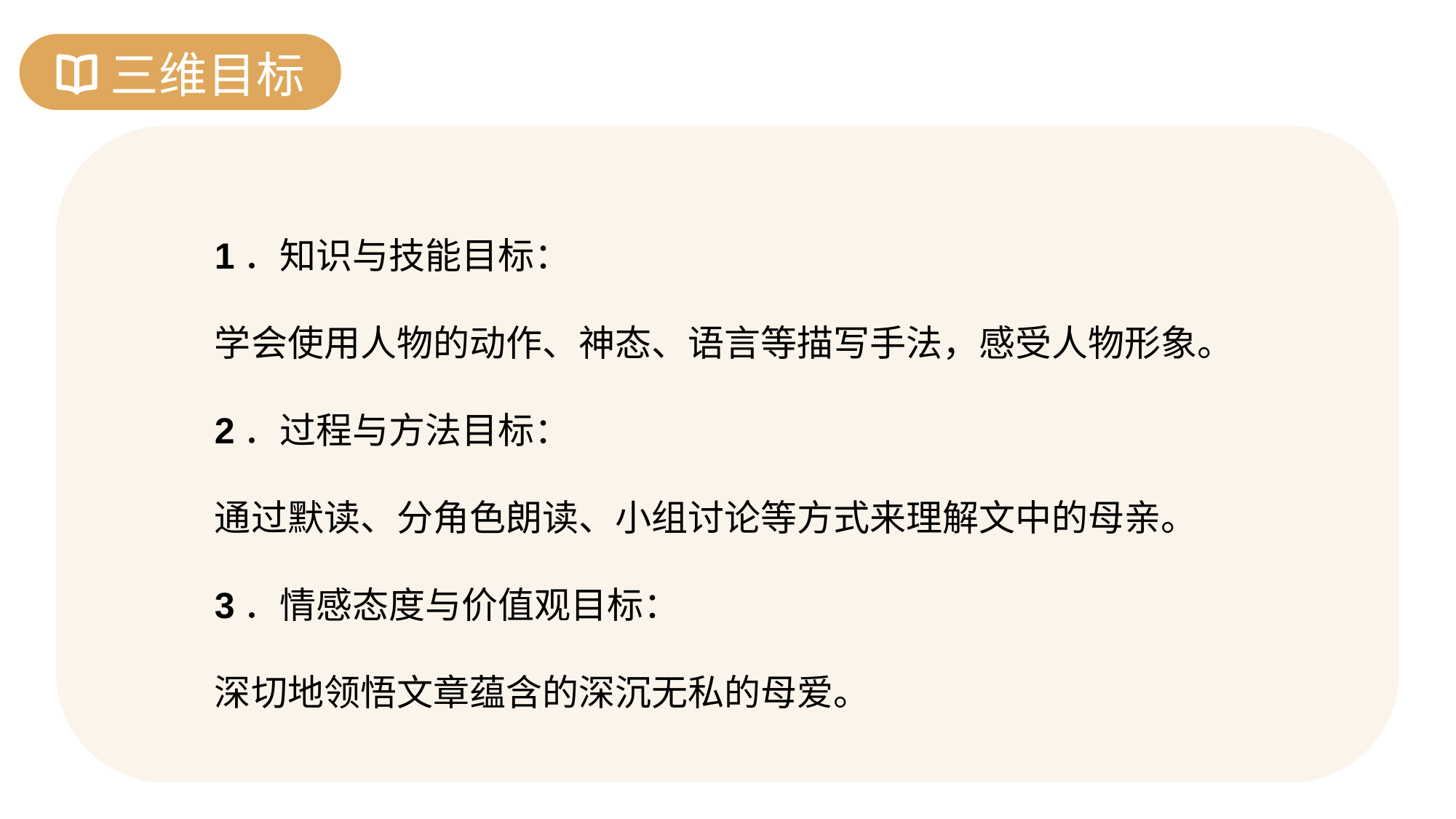

三维目标

1．知识与技能目标：
学会使用人物的动作、神态、语言等描写手法，感受人物形象。
2．过程与方法目标：
通过默读、分角色朗读、小组讨论等方式来理解文中的母亲。
3．情感态度与价值观目标：
深切地领悟文章蕴含的深沉无私的母爱。